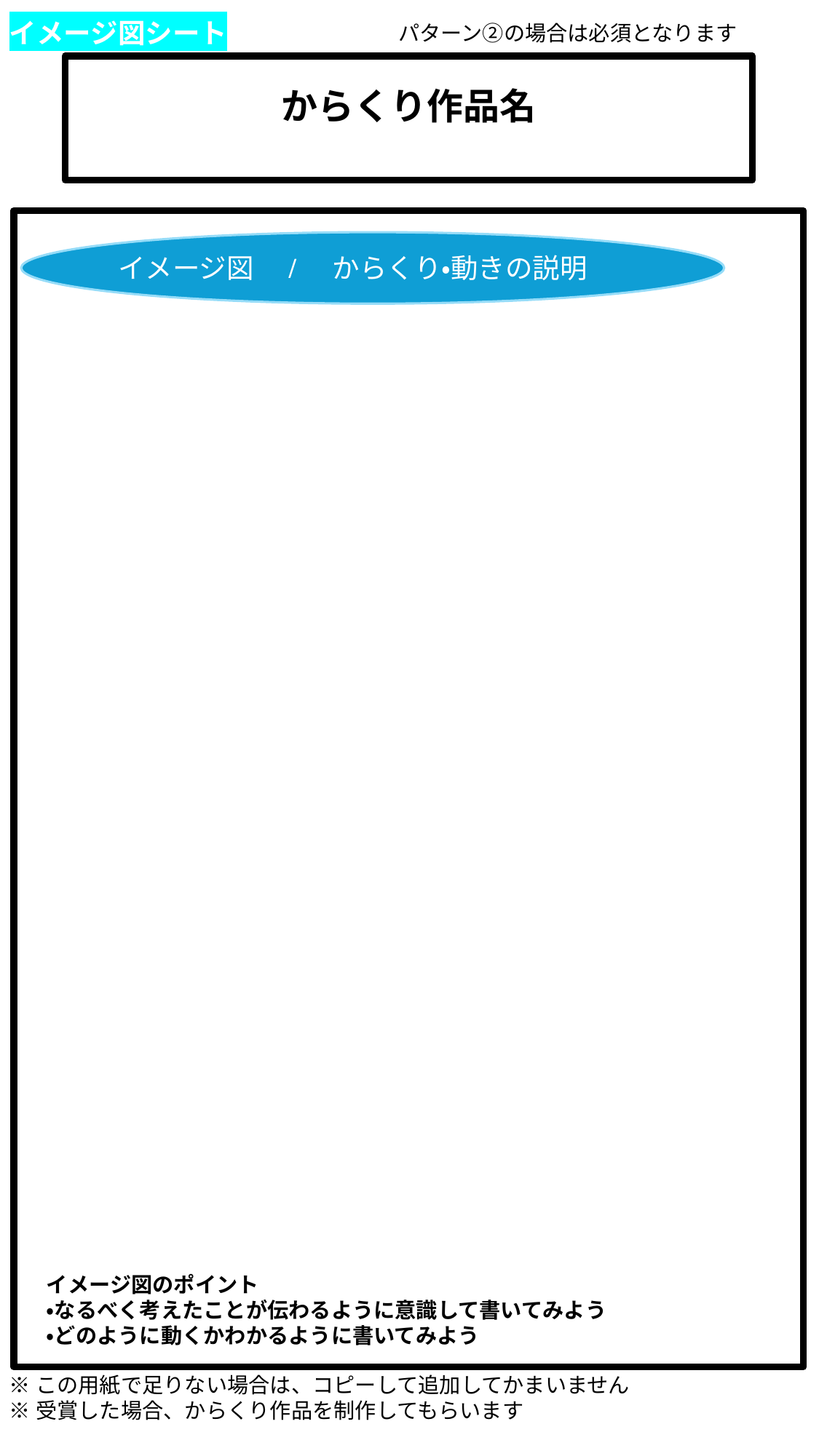

イメージ図シート
パターン②の場合は必須となります
からくり作品名

イメージ図　/　からくり・動きの説明
イメージ図のポイント
・なるべく考えたことが伝わるように意識して書いてみよう
・どのように動くかわかるように書いてみよう
※この用紙で足りない場合は、コピーして追加してかまいません
※受賞した場合、からくり作品を制作してもらいます